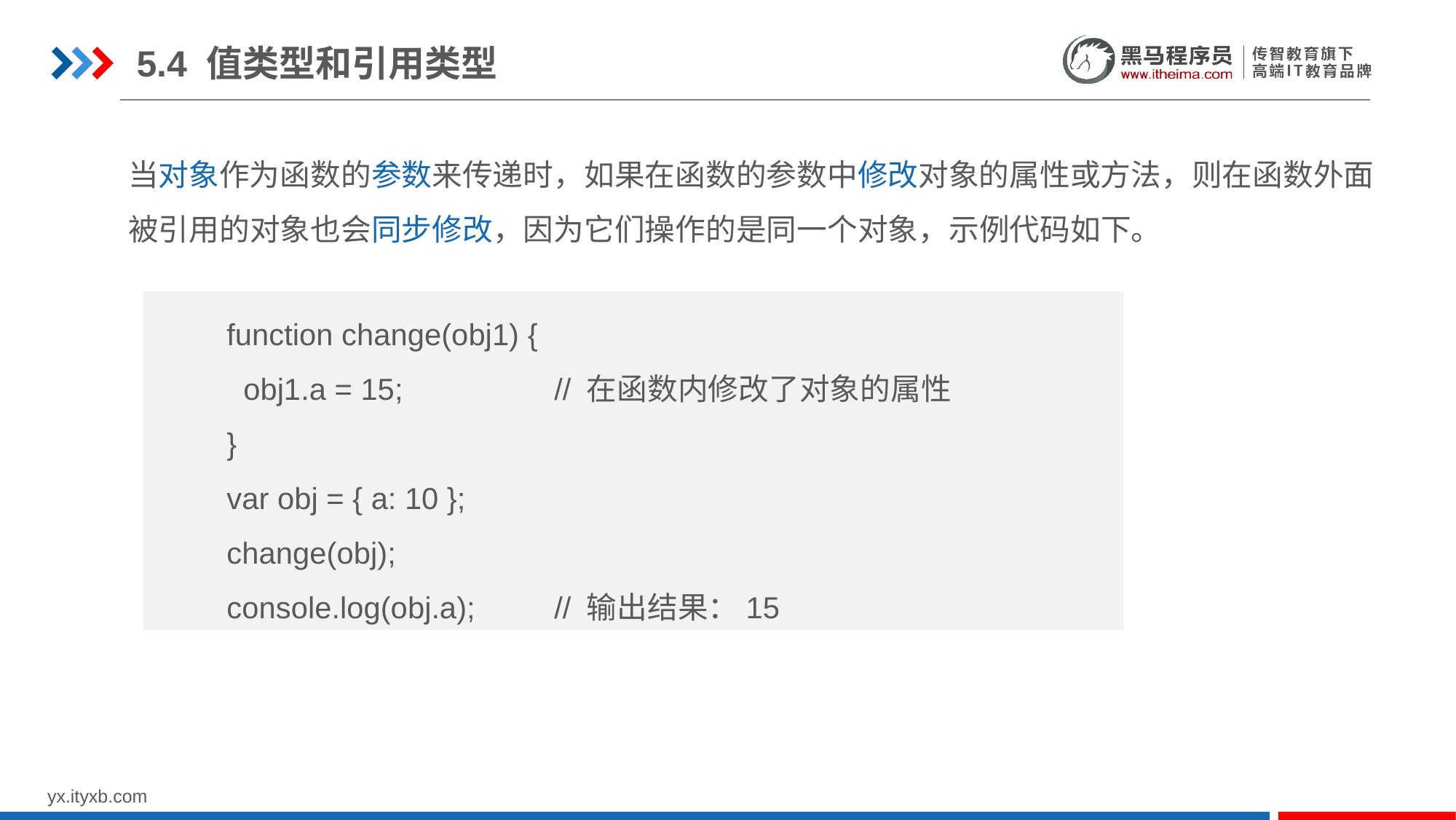

5.4 值类型和引用类型
当对象作为函数的参数来传递时，如果在函数的参数中修改对象的属性或方法，则在函数外面被引用的对象也会同步修改，因为它们操作的是同一个对象，示例代码如下。
function change(obj1) {
  obj1.a = 15;		// 在函数内修改了对象的属性
}
var obj = { a: 10 };
change(obj);
console.log(obj.a);	// 输出结果：15